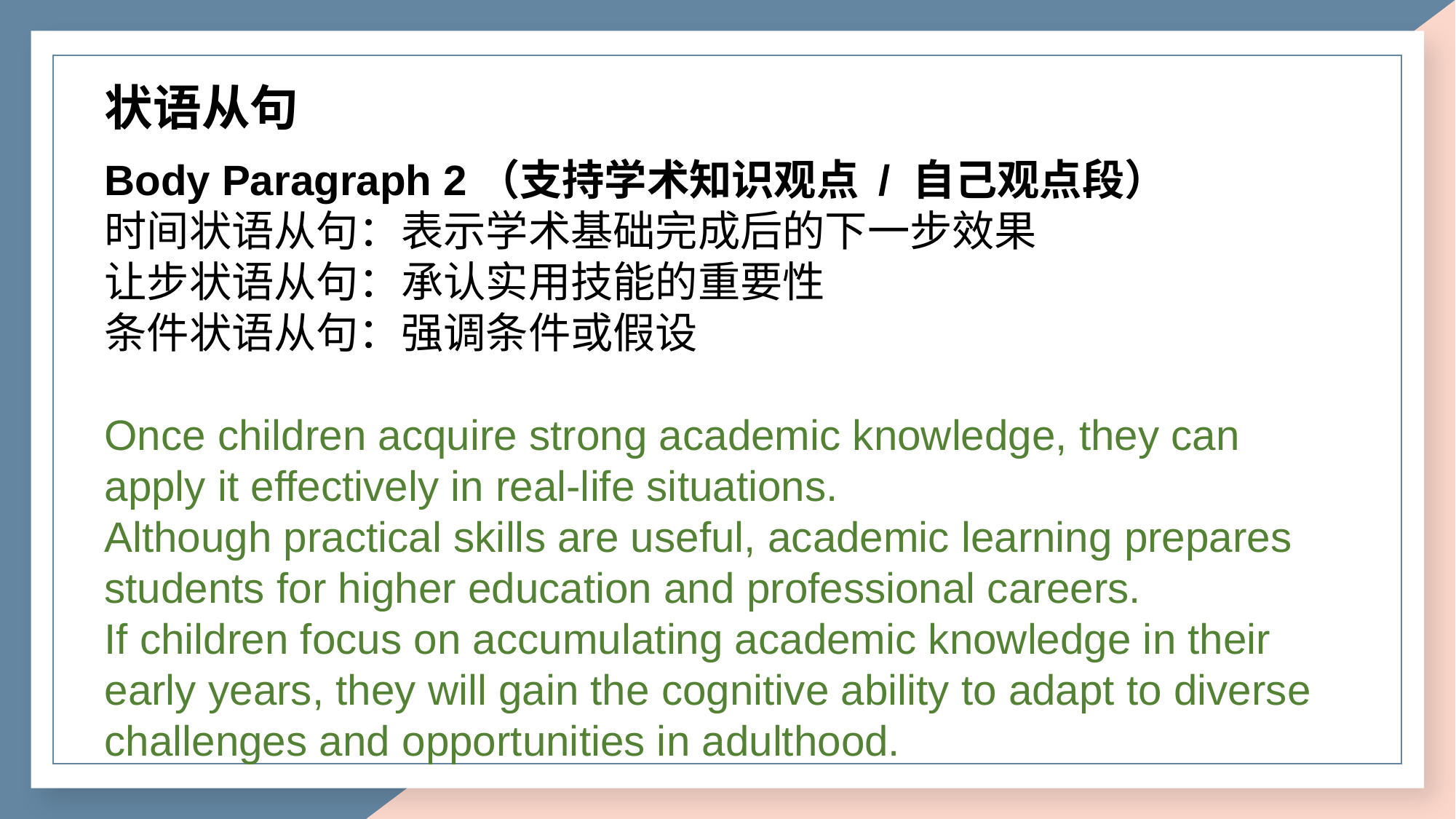

状语从句
Body Paragraph 2（支持学术知识观点 / 自己观点段）
时间状语从句：表示学术基础完成后的下一步效果
让步状语从句：承认实用技能的重要性
条件状语从句：强调条件或假设

Once children acquire strong academic knowledge, they can apply it effectively in real-life situations.
Although practical skills are useful, academic learning prepares students for higher education and professional careers.
If children focus on accumulating academic knowledge in their early years, they will gain the cognitive ability to adapt to diverse challenges and opportunities in adulthood.